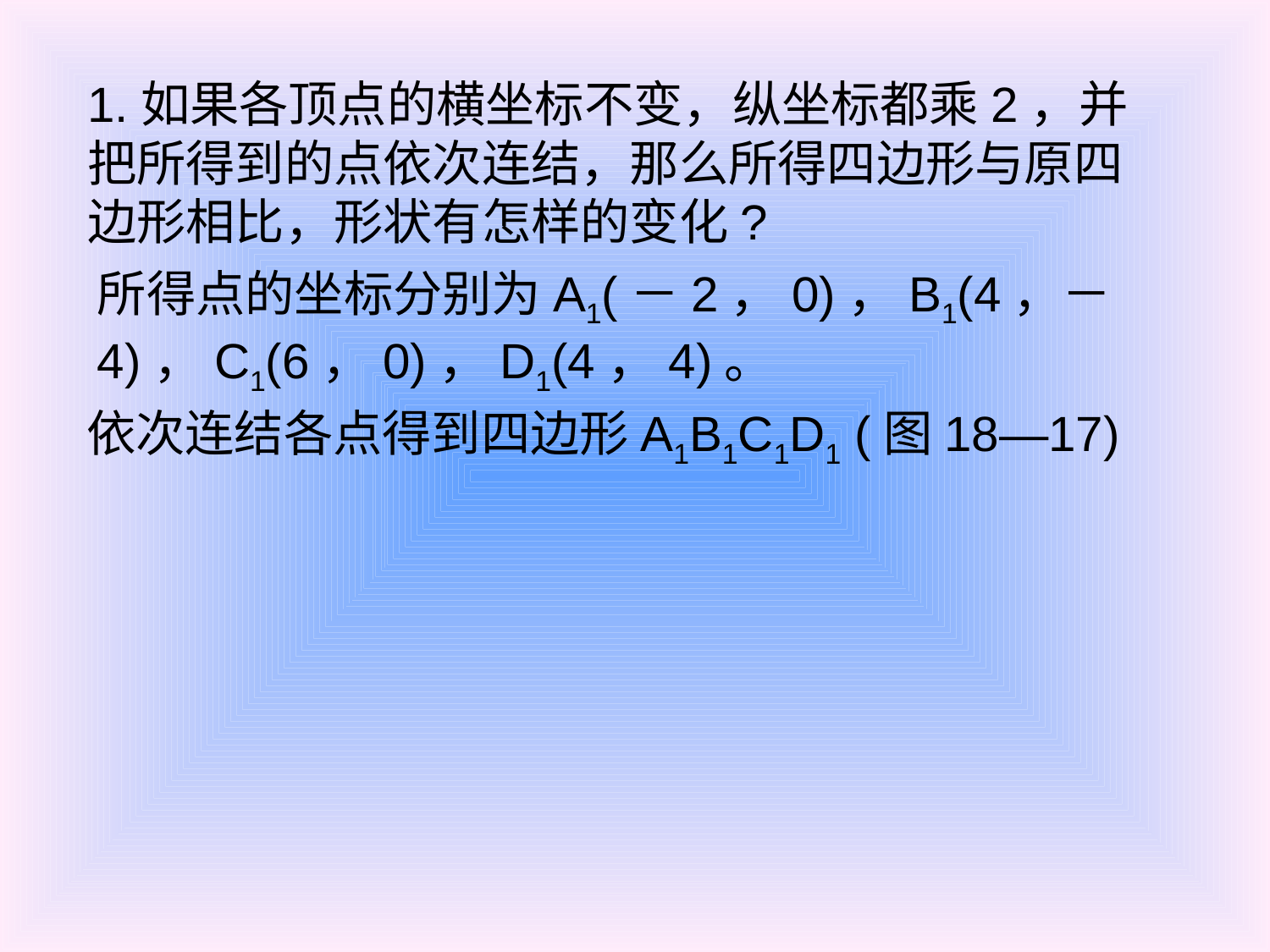

1.如果各顶点的横坐标不变，纵坐标都乘2，并把所得到的点依次连结，那么所得四边形与原四边形相比，形状有怎样的变化?
所得点的坐标分别为A1(－2，0)，B1(4，－4)，C1(6，0)，D1(4，4)。
依次连结各点得到四边形A1B1C1D1 (图18—17)